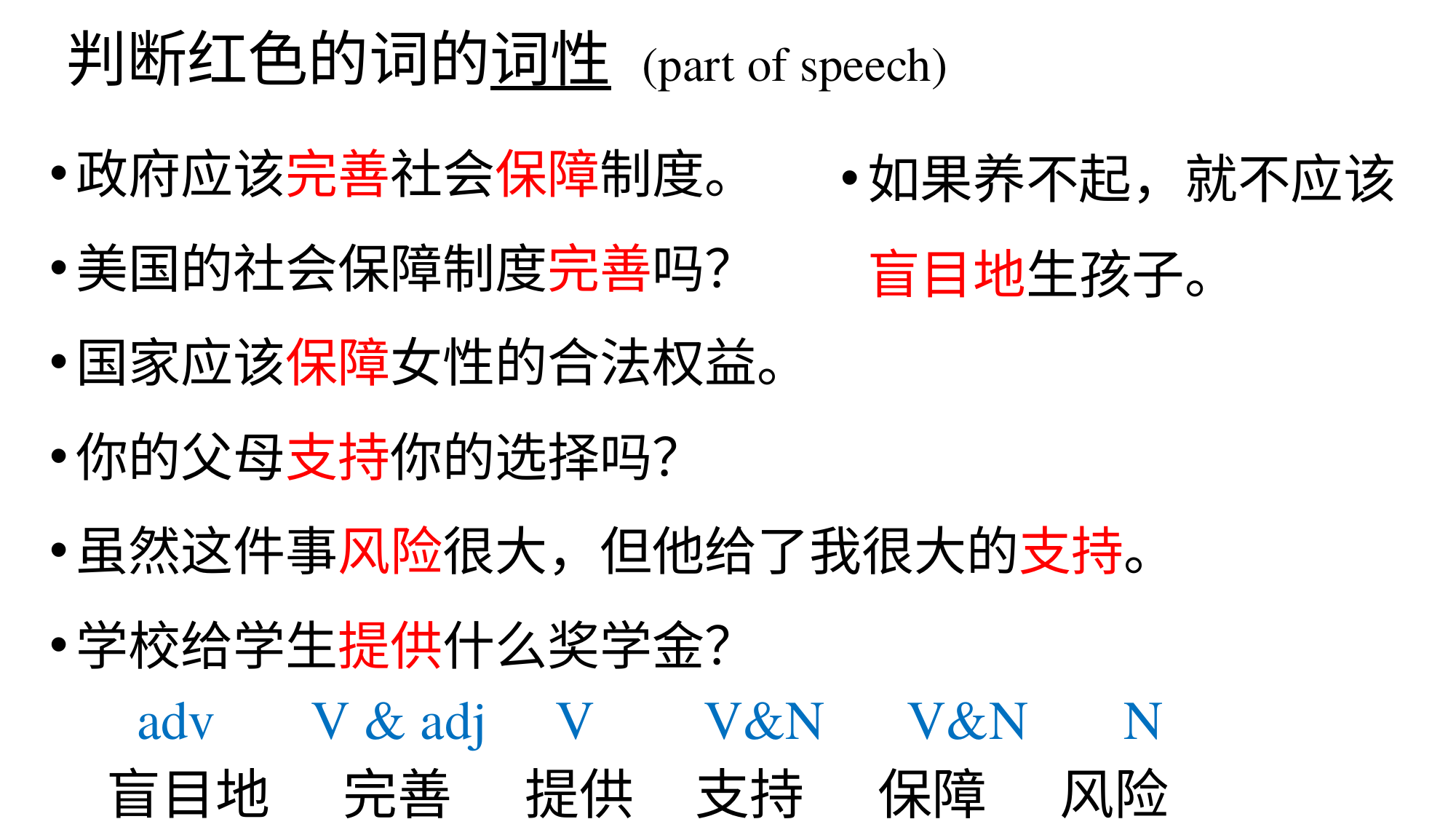

# 判断红色的词的词性 (part of speech)
政府应该完善社会保障制度。
美国的社会保障制度完善吗？
国家应该保障女性的合法权益。
你的父母支持你的选择吗？
虽然这件事风险很大，但他给了我很大的支持。
学校给学生提供什么奖学金？

如果养不起，就不应该盲目地生孩子。
adv       V & adj     V        V&N      V&N       N
  盲目地      完善      提供     支持      保障      风险